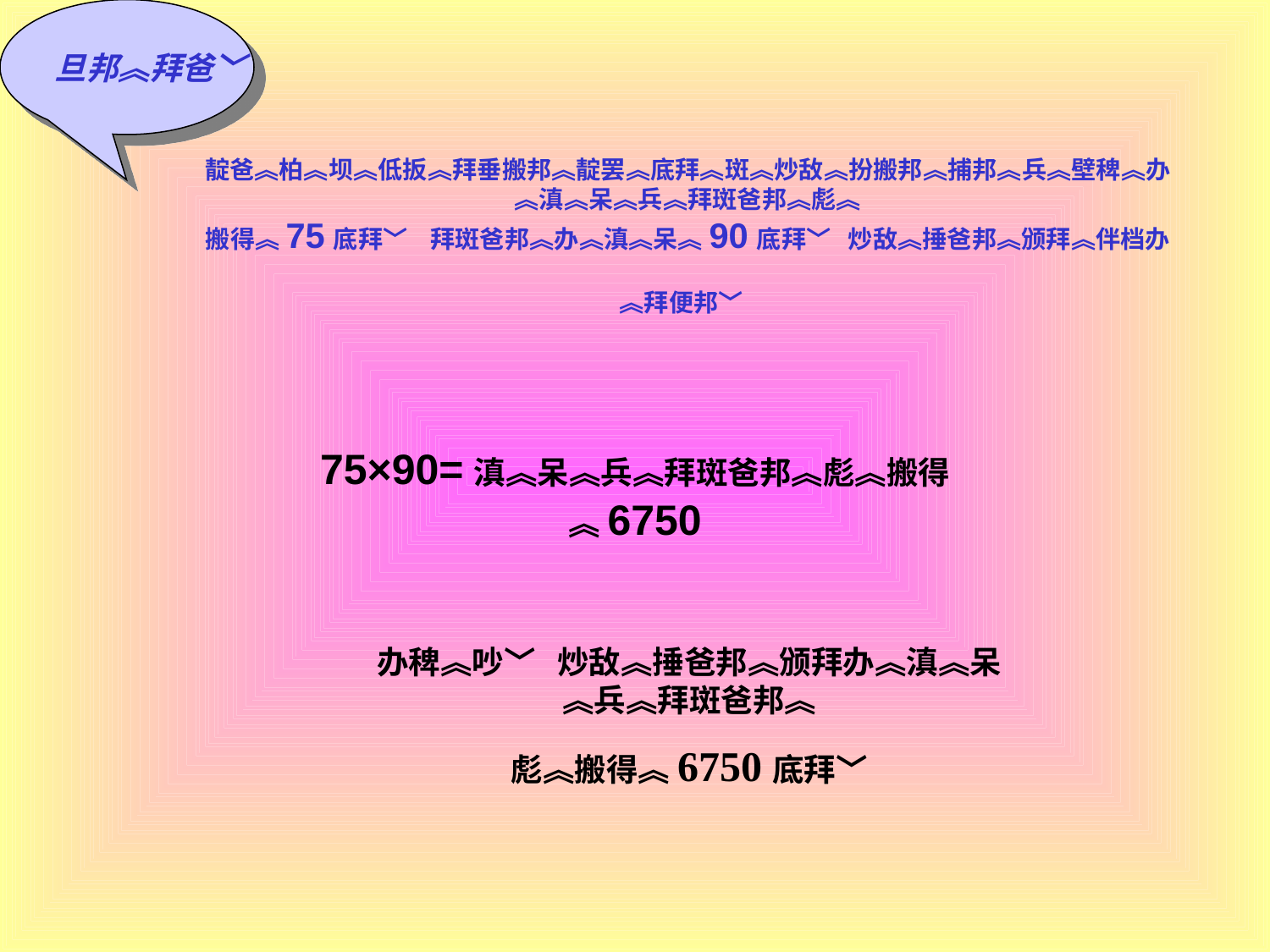

旦邦︽拜爸﹀
靛爸︽柏︽坝︽低扳︽拜垂搬邦︽靛罢︽底拜︽斑︽炒敌︽扮搬邦︽捕邦︽兵︽壁稗︽办︽滇︽呆︽兵︽拜斑爸邦︽彪︽
搬得︽75底拜﹀    拜斑爸邦︽办︽滇︽呆︽90底拜﹀   炒敌︽捶爸邦︽颁拜︽伴档办︽拜便邦﹀

75×90=滇︽呆︽兵︽拜斑爸邦︽彪︽搬得︽6750
办稗︽吵﹀   炒敌︽捶爸邦︽颁拜办︽滇︽呆︽兵︽拜斑爸邦︽
彪︽搬得︽6750底拜﹀